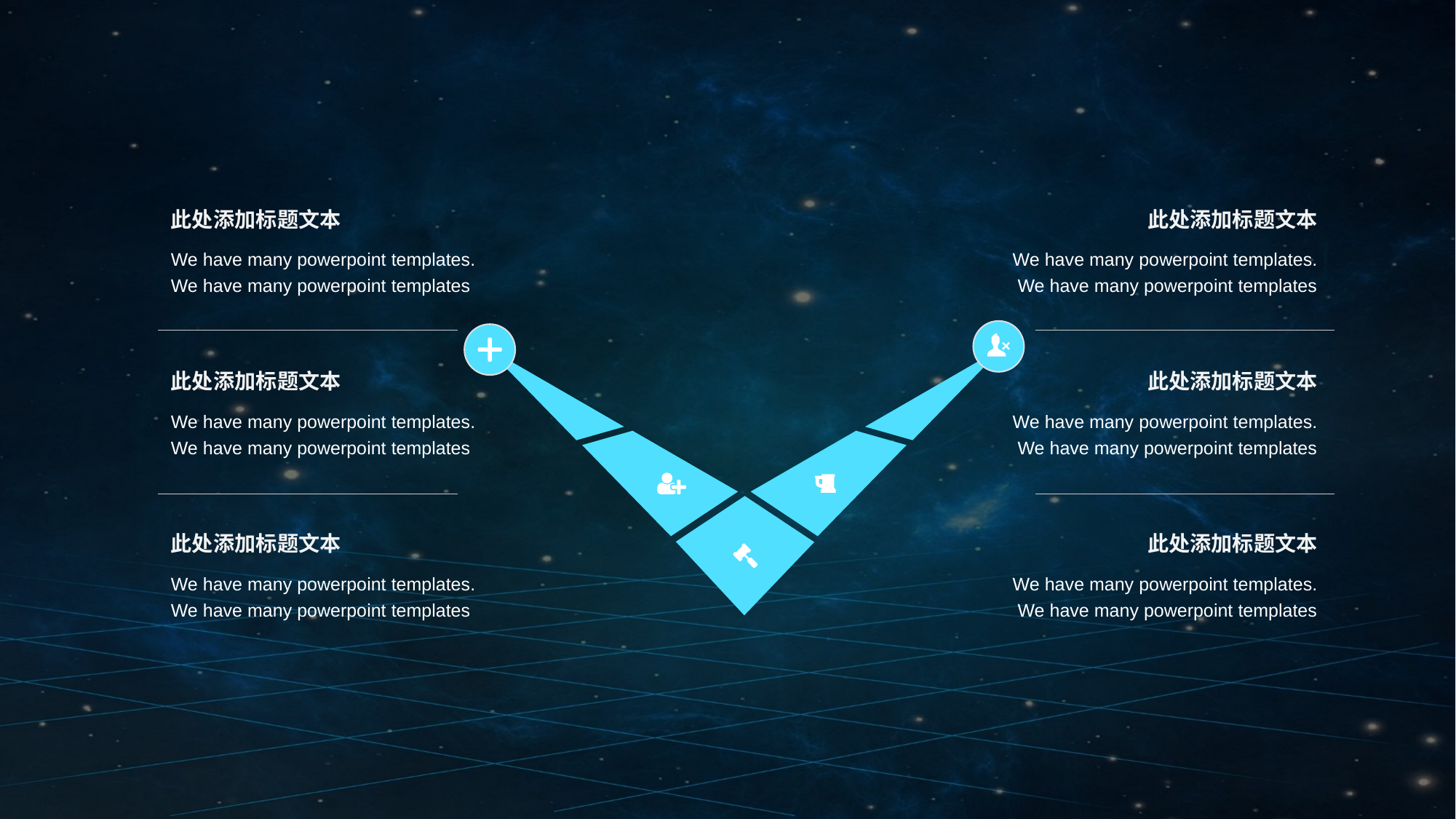

此处添加标题文本
We have many powerpoint templates. We have many powerpoint templates
此处添加标题文本
We have many powerpoint templates. We have many powerpoint templates
此处添加标题文本
We have many powerpoint templates. We have many powerpoint templates
此处添加标题文本
We have many powerpoint templates. We have many powerpoint templates
此处添加标题文本
We have many powerpoint templates. We have many powerpoint templates
此处添加标题文本
We have many powerpoint templates. We have many powerpoint templates